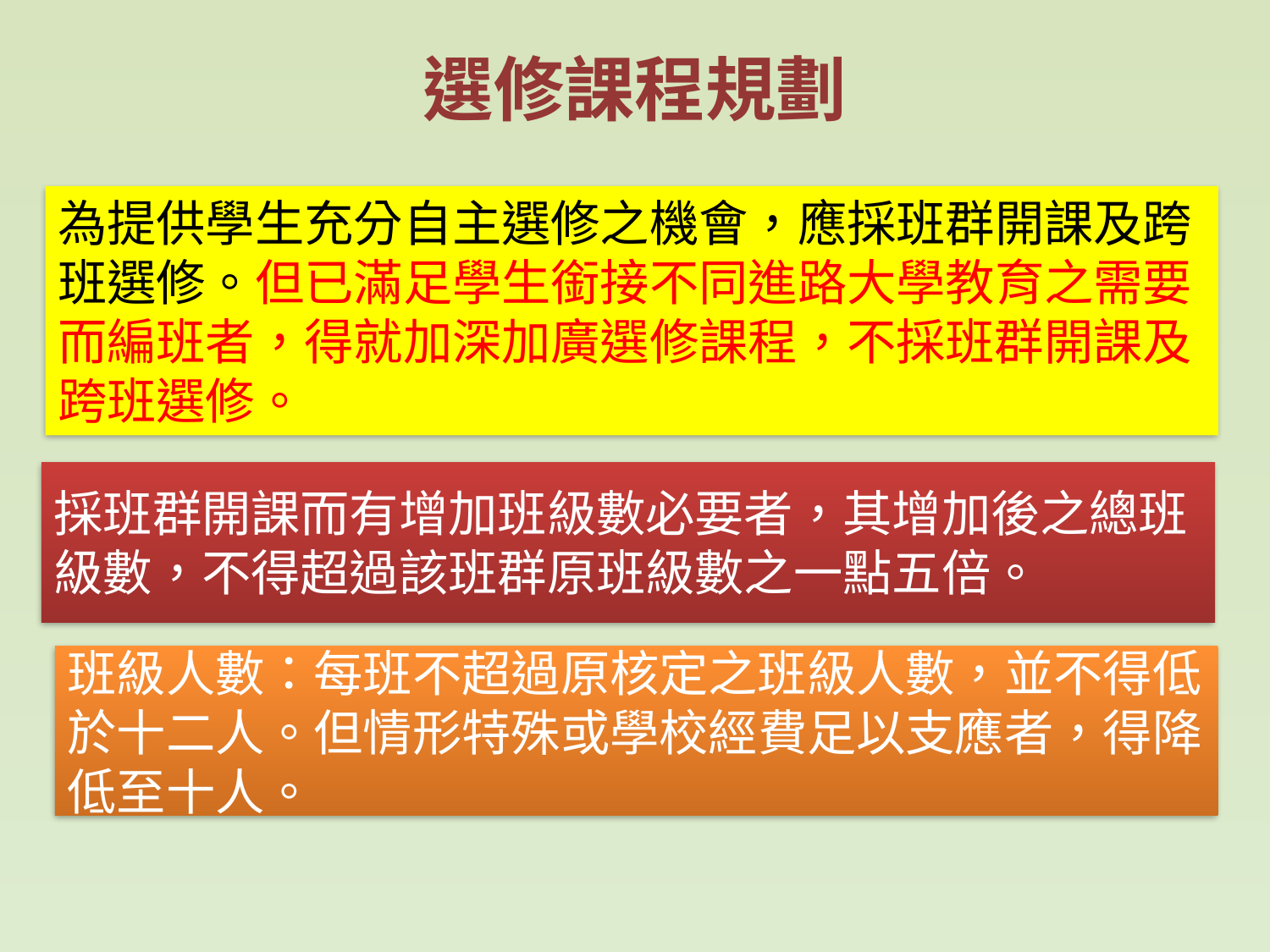

# 選修課程規劃
為提供學生充分自主選修之機會，應採班群開課及跨班選修。但已滿足學生銜接不同進路大學教育之需要而編班者，得就加深加廣選修課程，不採班群開課及跨班選修。
採班群開課而有增加班級數必要者，其增加後之總班級數，不得超過該班群原班級數之一點五倍。
班級人數：每班不超過原核定之班級人數，並不得低於十二人。但情形特殊或學校經費足以支應者，得降低至十人。